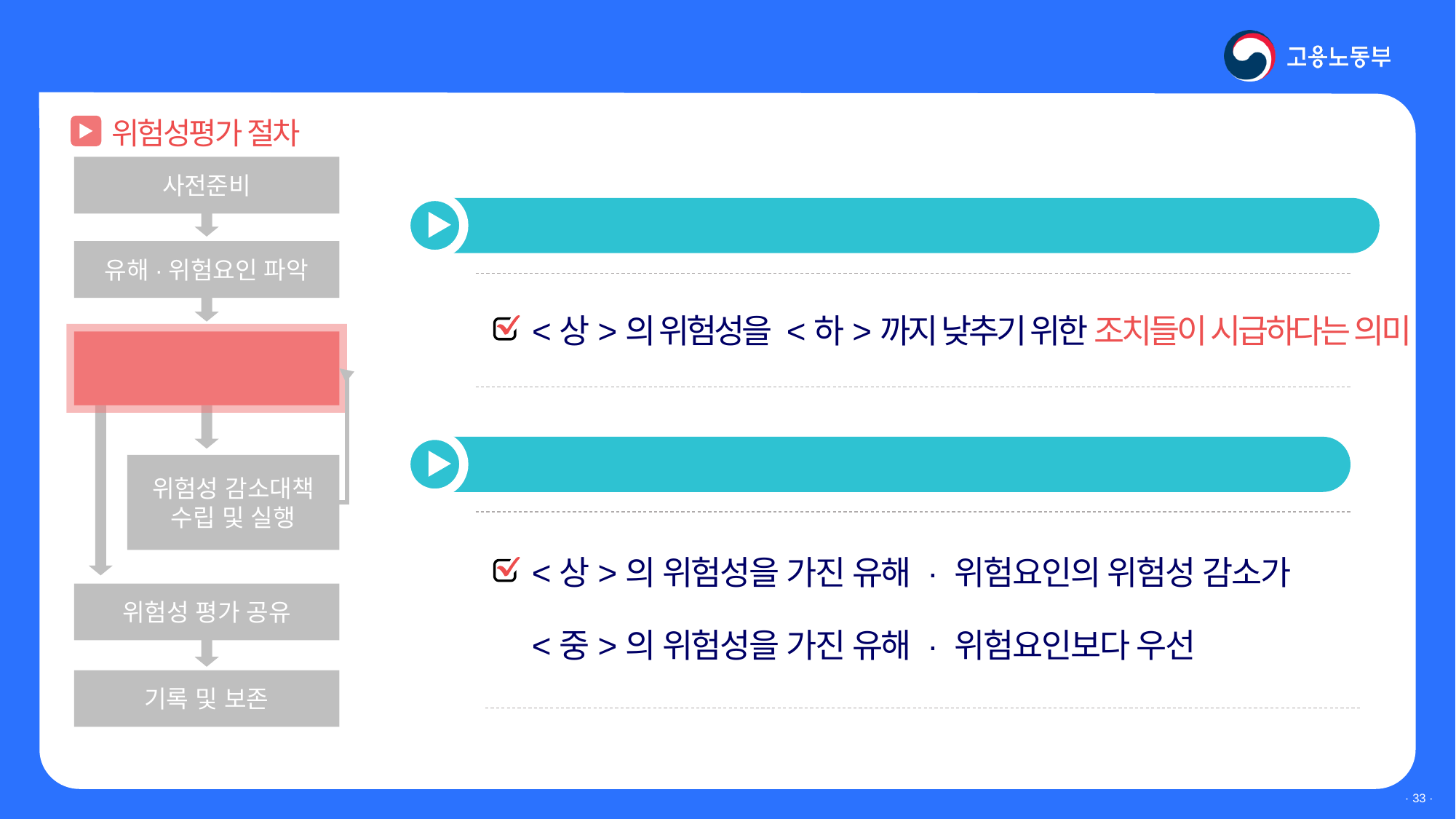

Ⅲ. 위험성평가 실시는 어떻게?
위험성평가 절차

사전준비

유해·위험요인 파악

위험성 결정

위험성 감소대책
수립 및 실행
위험성 평가 공유

기록 및 보존

      허용 가능한 위험성을 넘은 <상>의 위험이라면?

<상>의 위험성을 <하>까지 낮추기 위한 조치들이 시급하다는 의미

     <상>과 <중>의 위험이 공존한다면?

<상>의 위험성을 가진 유해 · 위험요인의 위험성 감소가
<중>의 위험성을 가진 유해 · 위험요인보다 우선

· 33 ·